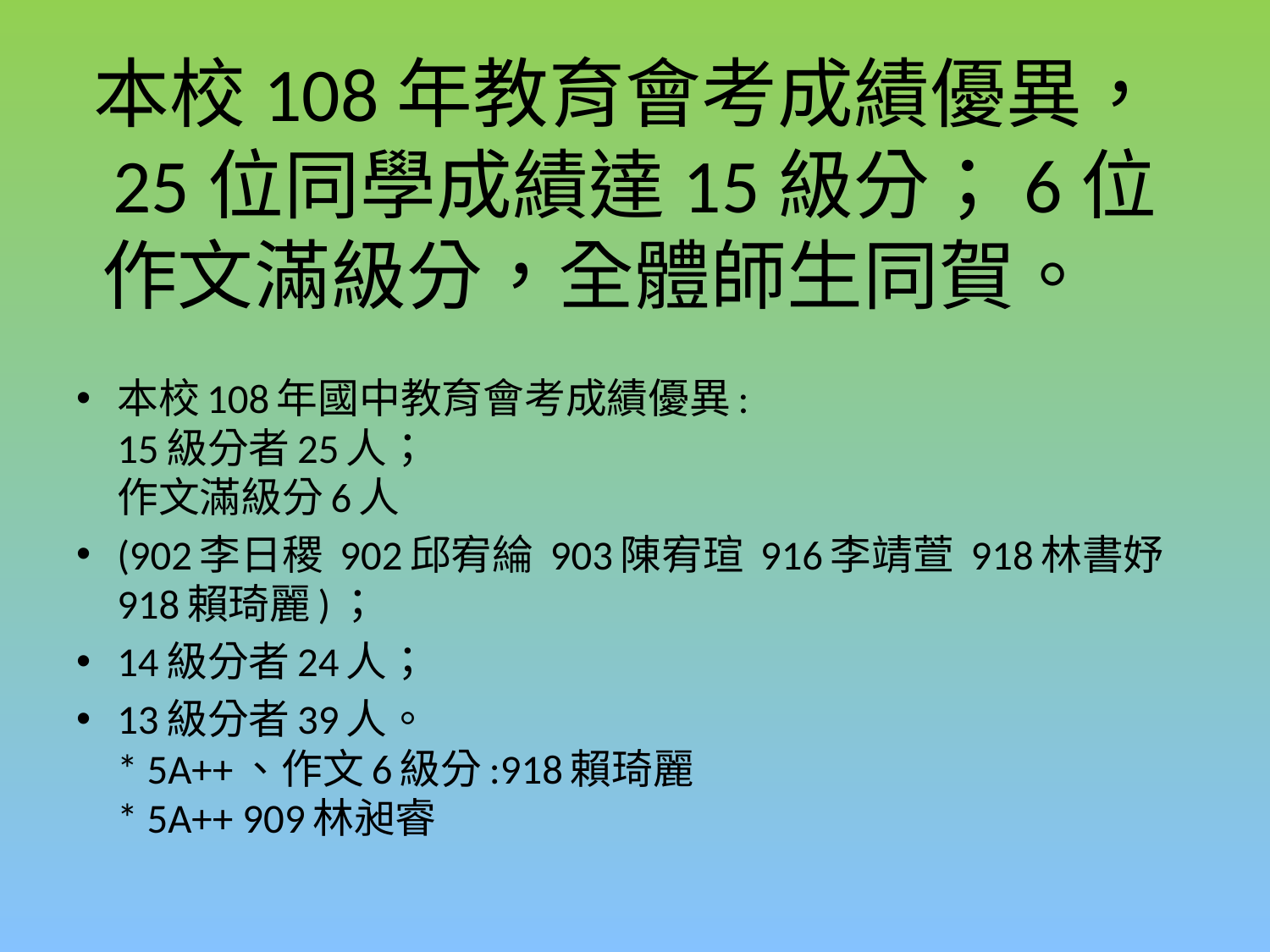

# 本校108年教育會考成績優異，25位同學成績達15級分；6位作文滿級分，全體師生同賀。
本校108年國中教育會考成績優異:
15級分者25人；
作文滿級分6人
(902李日稷 902邱宥綸 903陳宥瑄 916李靖萱 918林書妤 918賴琦麗)；
14級分者24人；
13級分者39人。
* 5A++、作文6級分:918賴琦麗
* 5A++ 909林昶睿